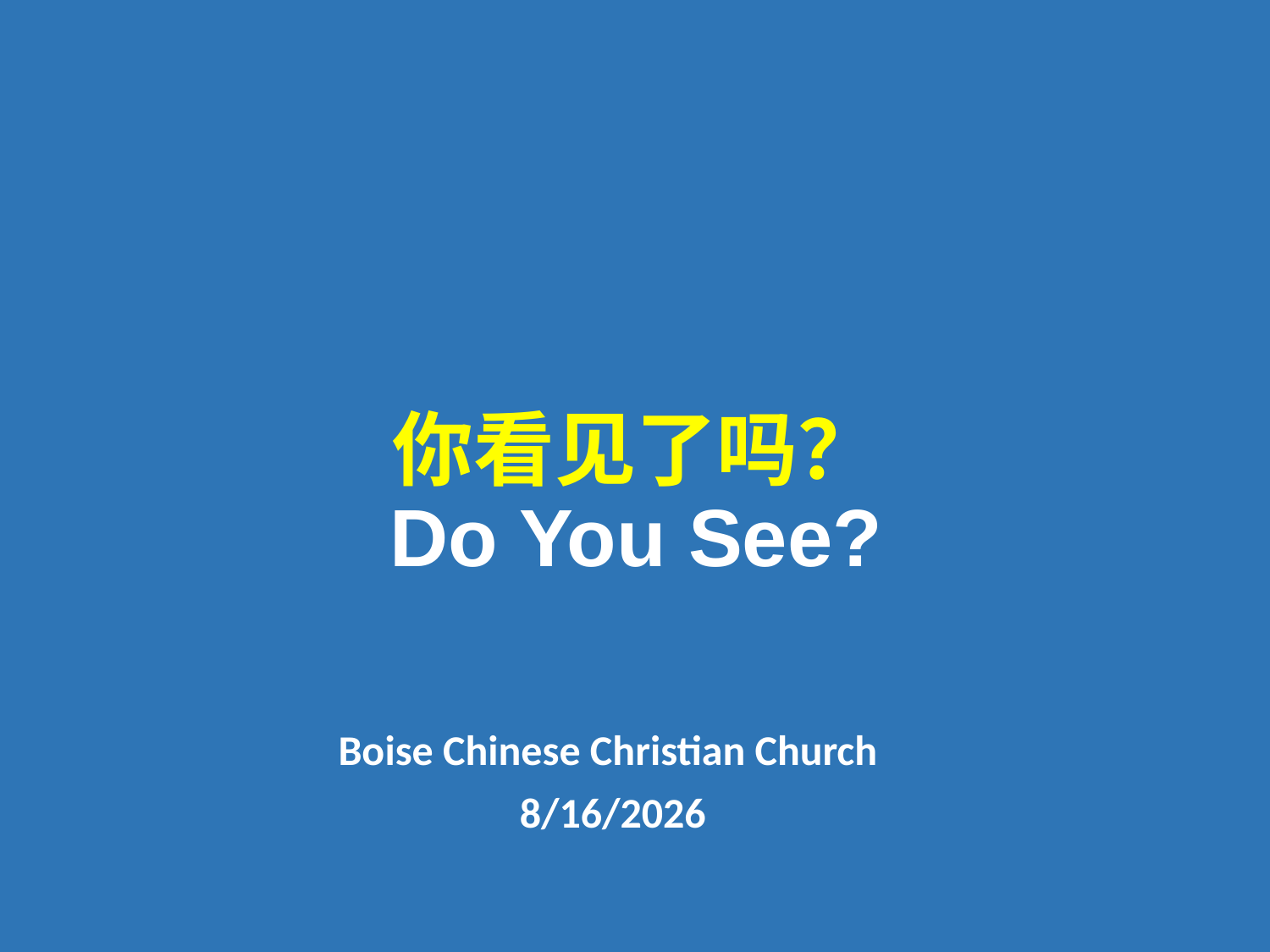

# 你看见了吗？ Do You See?
Boise Chinese Christian Church
8/16/2026